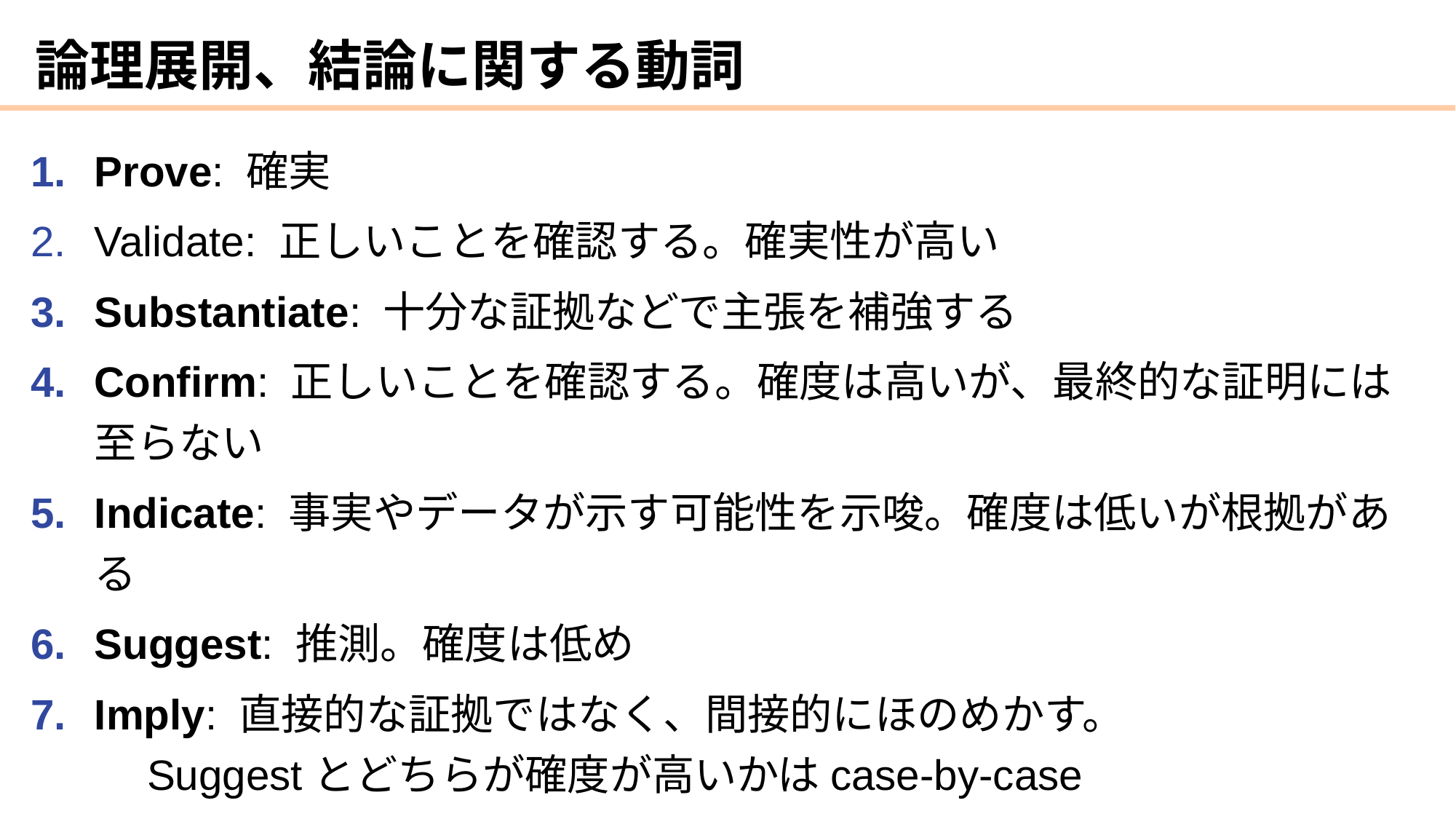

# 論理展開、結論に関する動詞
Prove: 確実
Validate: 正しいことを確認する。確実性が高い
Substantiate: 十分な証拠などで主張を補強する
Confirm: 正しいことを確認する。確度は高いが、最終的な証明には至らない
Indicate: 事実やデータが示す可能性を示唆。確度は低いが根拠がある
Suggest: 推測。確度は低め
Imply: 直接的な証拠ではなく、間接的にほのめかす。
　Suggestとどちらが確度が高いかはcase-by-case